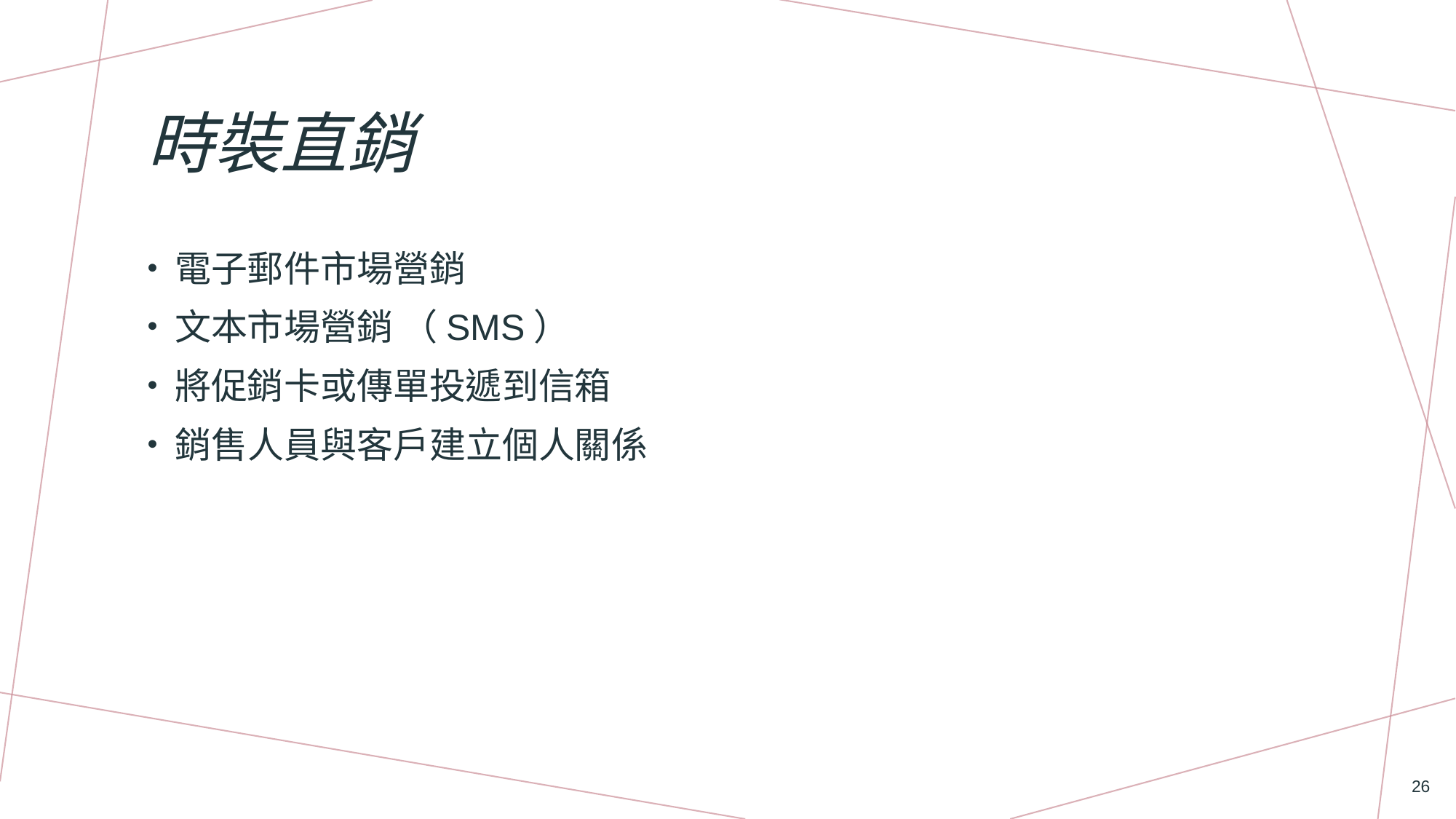

# 時裝直銷
電子郵件市場營銷
文本市場營銷 （SMS）
將促銷卡或傳單投遞到信箱
銷售人員與客戶建立個人關係
26